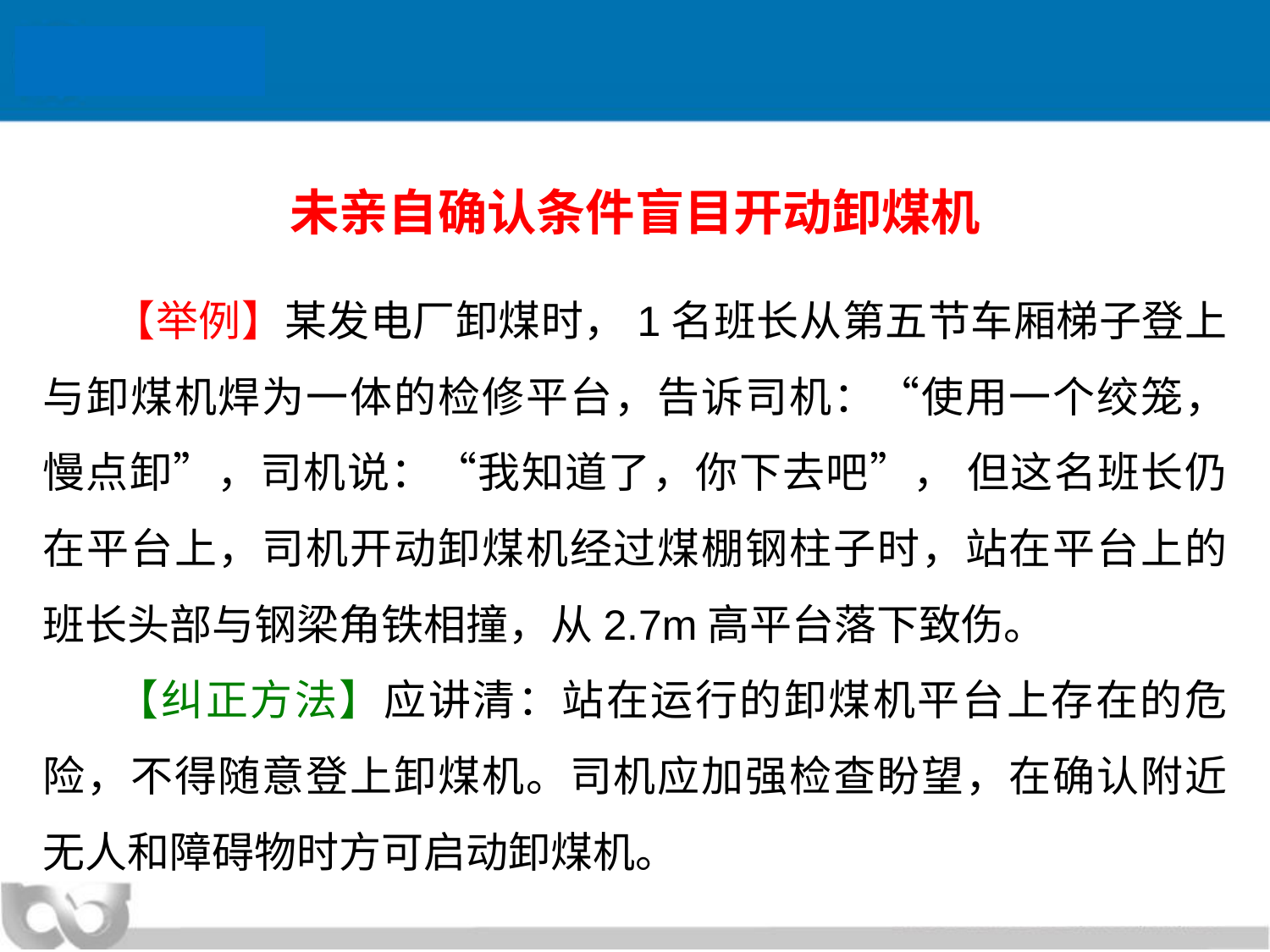

# 未亲自确认条件盲目开动卸煤机
 【举例】某发电厂卸煤时，1名班长从第五节车厢梯子登上与卸煤机焊为一体的检修平台，告诉司机：“使用一个绞笼，慢点卸”，司机说：“我知道了，你下去吧”， 但这名班长仍在平台上，司机开动卸煤机经过煤棚钢柱子时，站在平台上的班长头部与钢梁角铁相撞，从2.7m高平台落下致伤。
 【纠正方法】应讲清：站在运行的卸煤机平台上存在的危险，不得随意登上卸煤机。司机应加强检查盼望，在确认附近无人和障碍物时方可启动卸煤机。